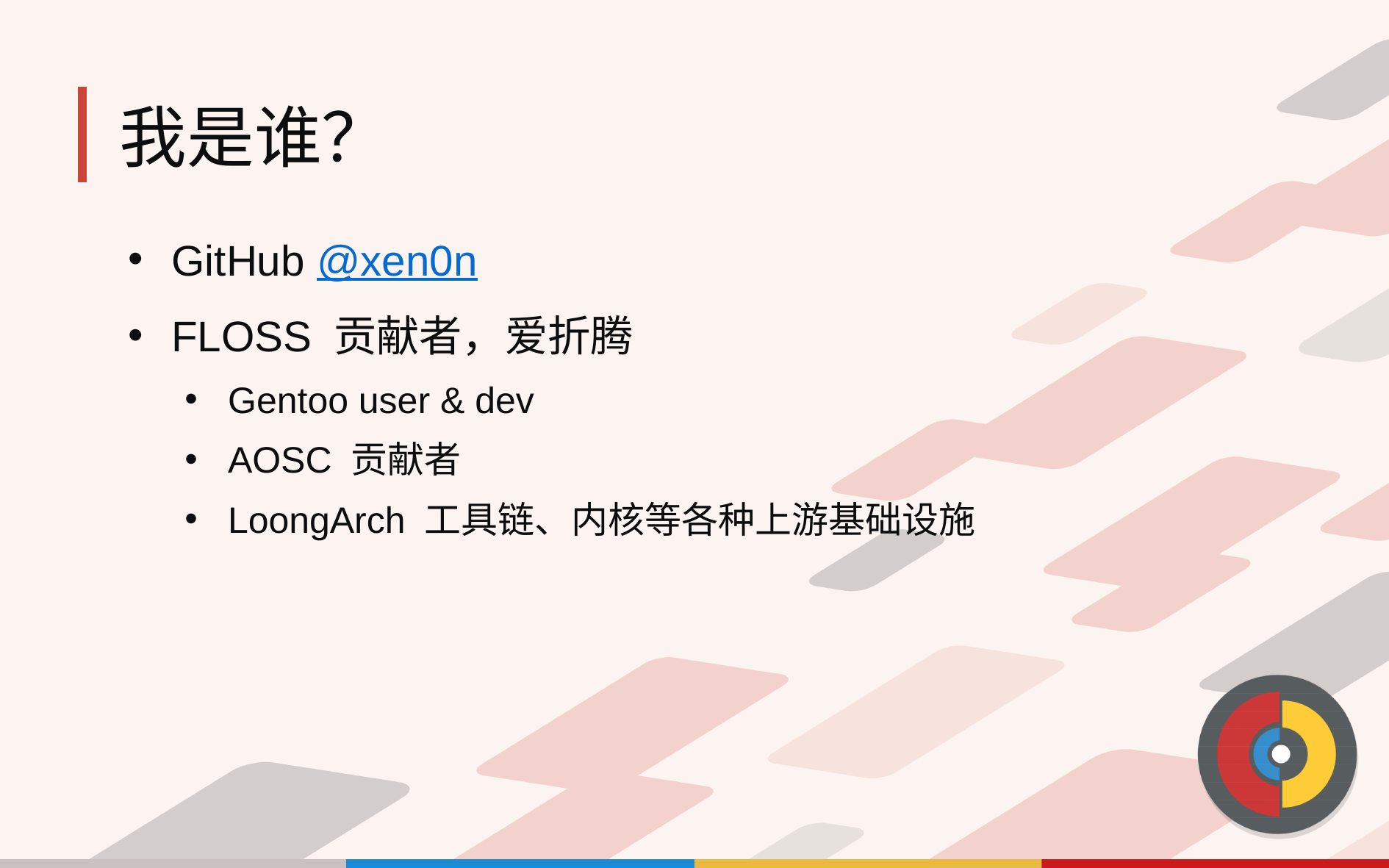

# 我是谁？
GitHub @xen0n
FLOSS 贡献者，爱折腾
Gentoo user & dev
AOSC 贡献者
LoongArch 工具链、内核等各种上游基础设施